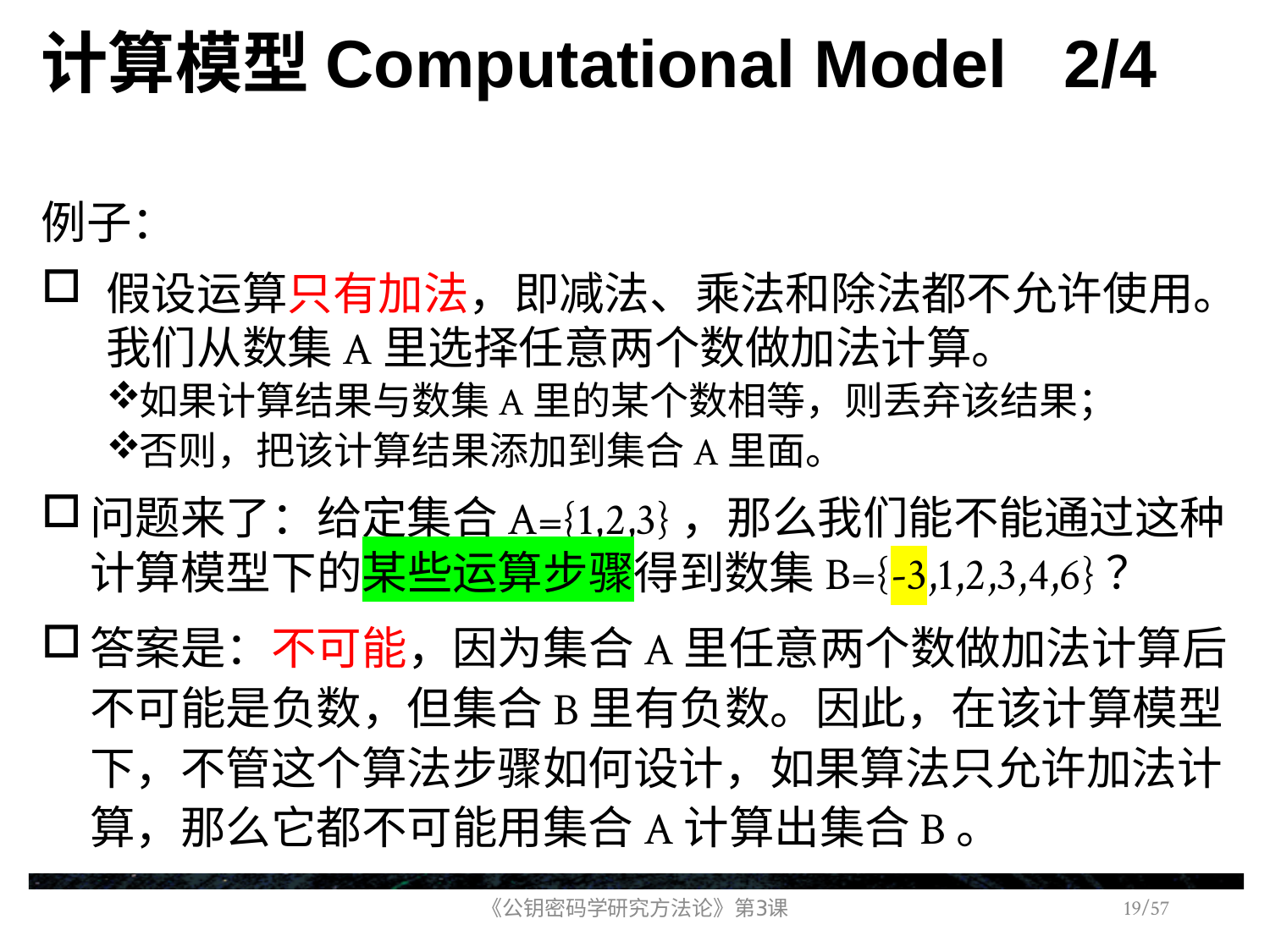

# 计算模型Computational Model   2/4
例子：
假设运算只有加法，即减法、乘法和除法都不允许使用。我们从数集A里选择任意两个数做加法计算。
如果计算结果与数集A里的某个数相等，则丢弃该结果；
否则，把该计算结果添加到集合A里面。
问题来了：给定集合A={1,2,3}，那么我们能不能通过这种计算模型下的某些运算步骤得到数集B={-3,1,2,3,4,6}？
答案是：不可能，因为集合A里任意两个数做加法计算后不可能是负数，但集合B里有负数。因此，在该计算模型下，不管这个算法步骤如何设计，如果算法只允许加法计算，那么它都不可能用集合A计算出集合B。
《公钥密码学研究方法论》第3课
19/57